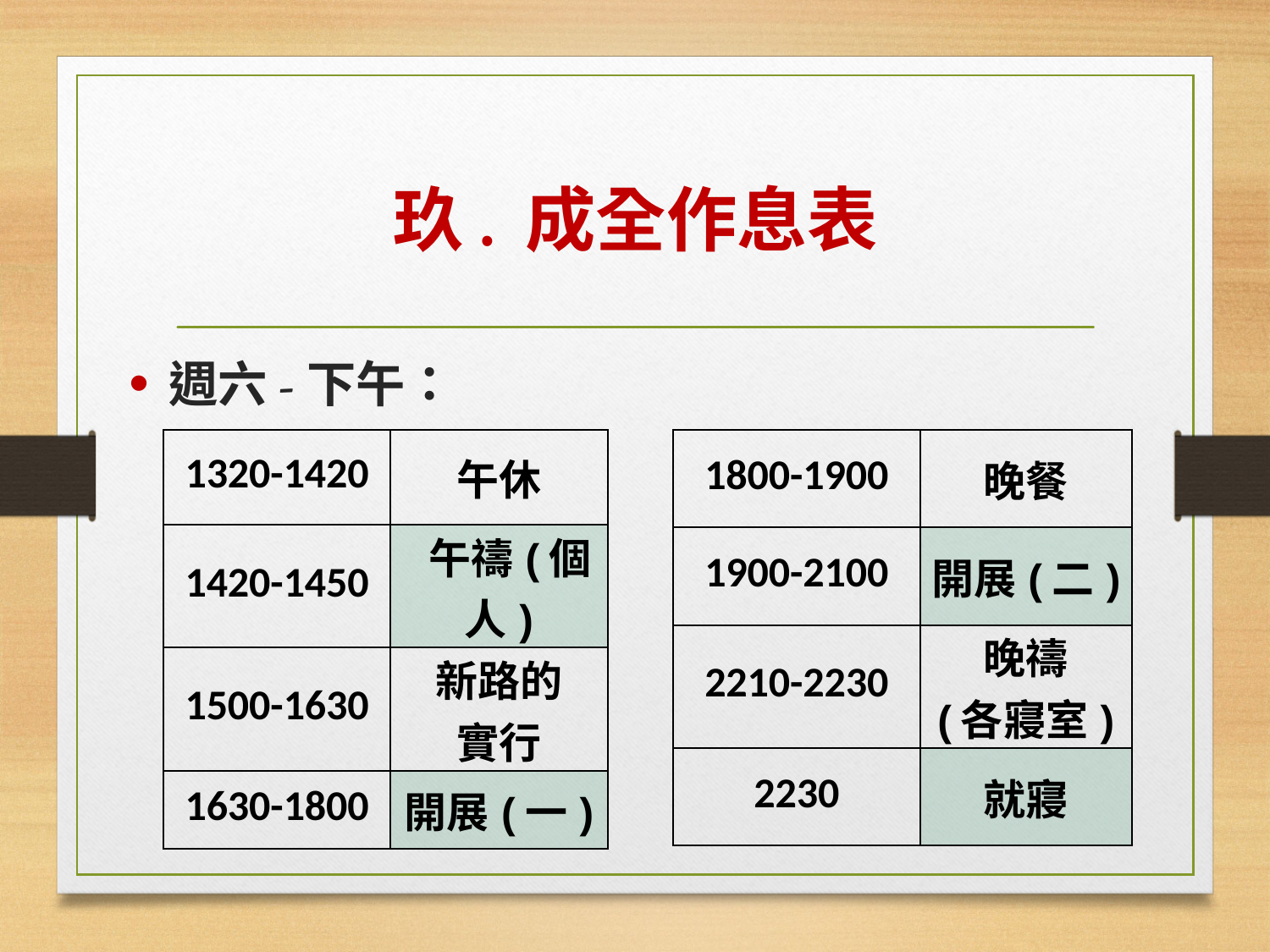

# 玖. 成全作息表
週六-下午：
| 1320-1420 | 午休 |
| --- | --- |
| 1420-1450 | 午禱(個人) |
| 1500-1630 | 新路的 實行 |
| 1630-1800 | 開展(一) |
| 1800-1900 | 晚餐 |
| --- | --- |
| 1900-2100 | 開展(二) |
| 2210-2230 | 晚禱 (各寢室) |
| 2230 | 就寢 |